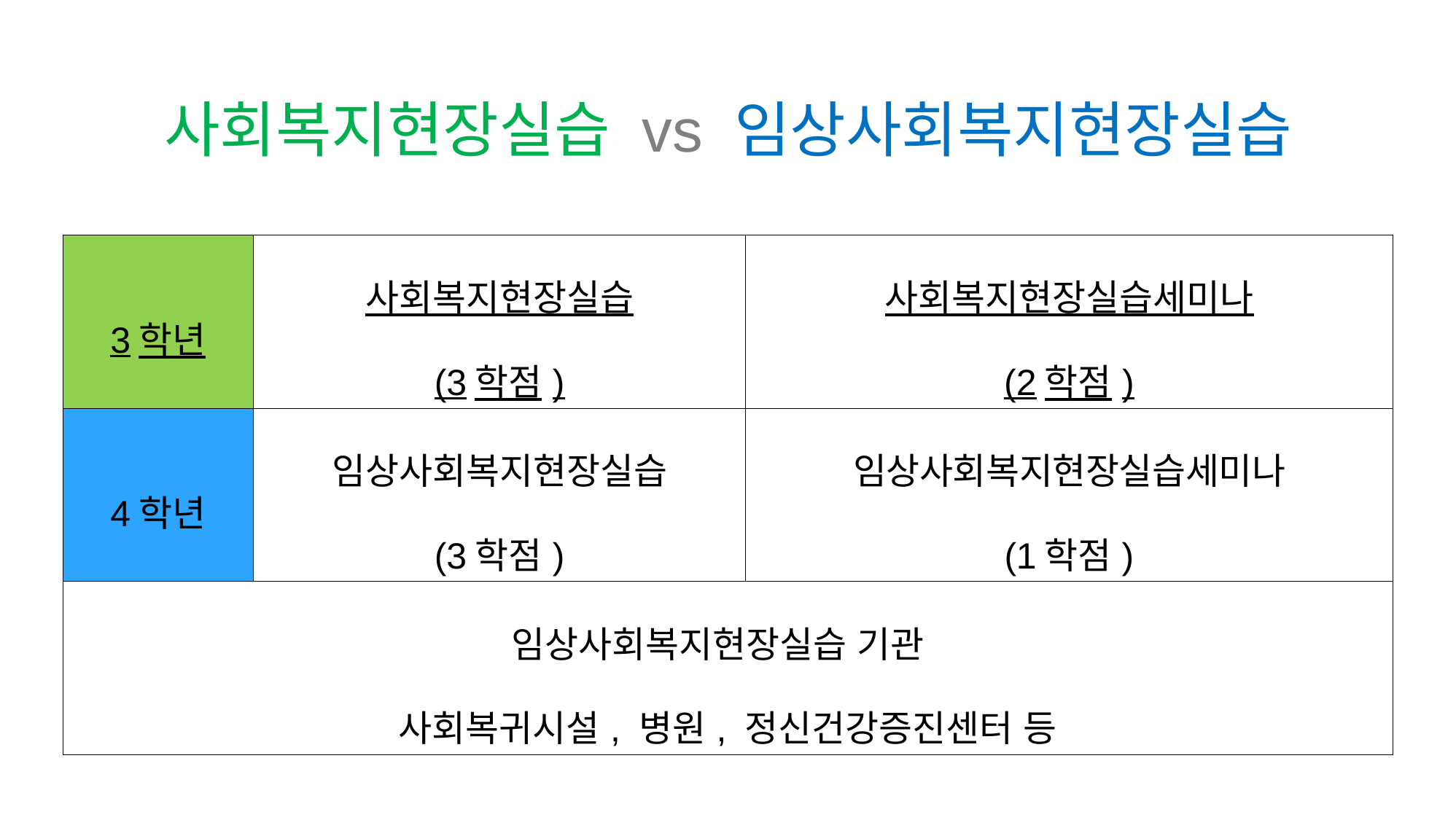

사회복지현장실습 vs 임상사회복지현장실습
| 3학년 | 사회복지현장실습 (3학점) | 사회복지현장실습세미나 (2학점) |
| --- | --- | --- |
| 4학년 | 임상사회복지현장실습 (3학점) | 임상사회복지현장실습세미나 (1학점) |
| 임상사회복지현장실습 기관 사회복귀시설, 병원, 정신건강증진센터 등 |  |  |